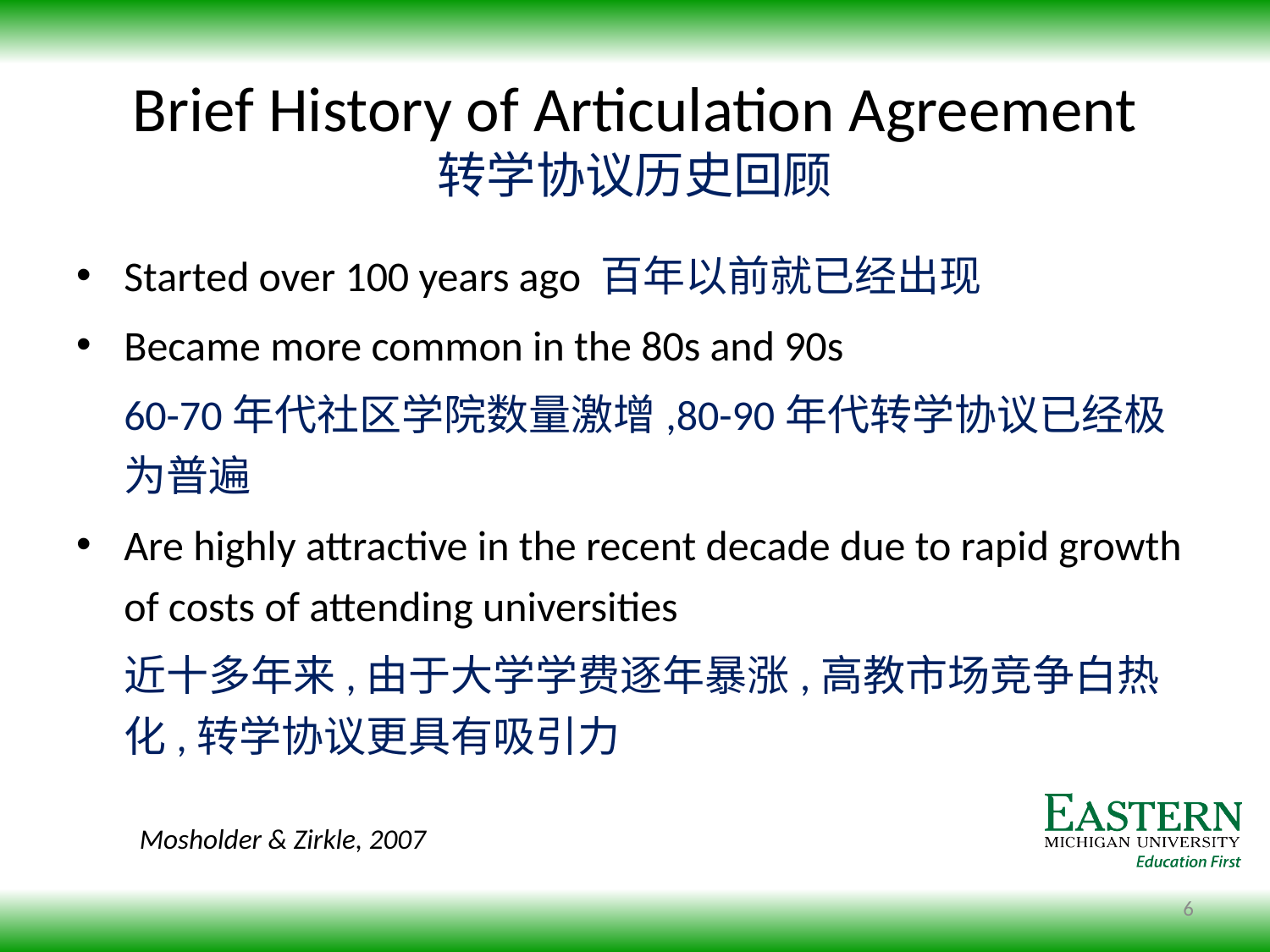

# Brief History of Articulation Agreement 转学协议历史回顾
Started over 100 years ago 百年以前就已经出现
Became more common in the 80s and 90s
	60-70年代社区学院数量激增,80-90年代转学协议已经极为普遍
Are highly attractive in the recent decade due to rapid growth of costs of attending universities
	近十多年来,由于大学学费逐年暴涨,高教市场竞争白热化,转学协议更具有吸引力

Mosholder & Zirkle, 2007
6